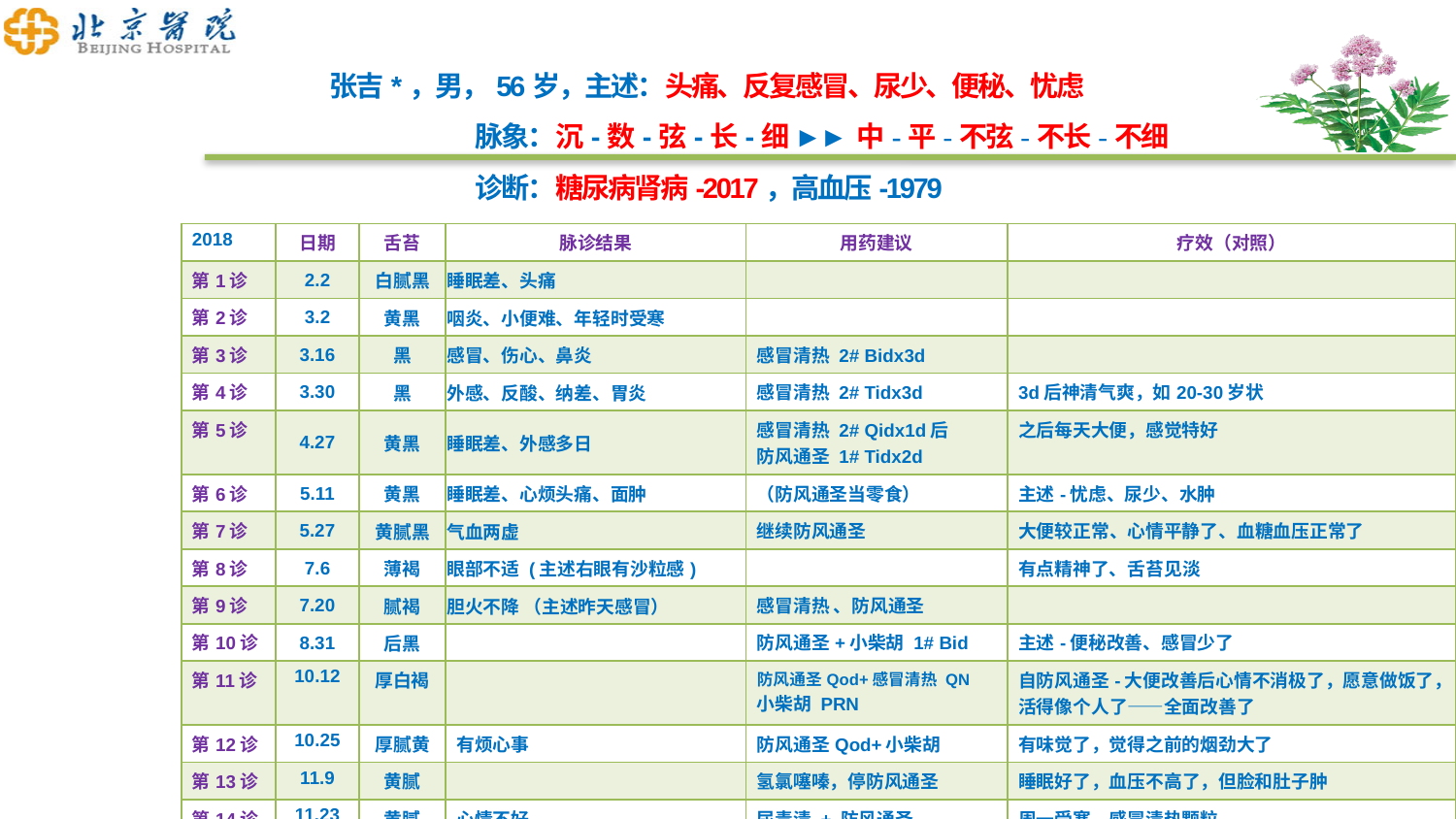

张吉*，男，56岁，主述：头痛、反复感冒、尿少、便秘、忧虑
	脉象：沉-数-弦-长-细 ►►  中-平-不弦-不长-不细
	诊断：糖尿病肾病-2017，高血压-1979
| 2018 | 日期 | 舌苔 | 脉诊结果 | 用药建议 | 疗效（对照） |
| --- | --- | --- | --- | --- | --- |
| 第1诊 | 2.2 | 白腻黑 | 睡眠差、头痛 |  |  |
| 第2诊 | 3.2 | 黄黑 | 咽炎、小便难、年轻时受寒 |  |  |
| 第3诊 | 3.16 | 黑 | 感冒、伤心、鼻炎 | 感冒清热 2# Bidx3d |  |
| 第4诊 | 3.30 | 黑 | 外感、反酸、纳差、胃炎 | 感冒清热 2# Tidx3d | 3d后神清气爽，如20-30岁状 |
| 第5诊 | 4.27 | 黄黑 | 睡眠差、外感多日 | 感冒清热 2# Qidx1d后 防风通圣 1# Tidx2d | 之后每天大便，感觉特好 |
| 第6诊 | 5.11 | 黄黑 | 睡眠差、心烦头痛、面肿 | （防风通圣当零食） | 主述-忧虑、尿少、水肿 |
| 第7诊 | 5.27 | 黄腻黑 | 气血两虚 | 继续防风通圣 | 大便较正常、心情平静了、血糖血压正常了 |
| 第8诊 | 7.6 | 薄褐 | 眼部不适 (主述右眼有沙粒感) |  | 有点精神了、舌苔见淡 |
| 第9诊 | 7.20 | 腻褐 | 胆火不降 （主述昨天感冒） | 感冒清热 、防风通圣 |  |
| 第10诊 | 8.31 | 后黑 |  | 防风通圣+小柴胡 1# Bid | 主述-便秘改善、感冒少了 |
| 第11诊 | 10.12 | 厚白褐 |  | 防风通圣Qod+感冒清热 QN 小柴胡 PRN | 自防风通圣-大便改善后心情不消极了，愿意做饭了，活得像个人了——全面改善了 |
| 第12诊 | 10.25 | 厚腻黄 | 有烦心事 | 防风通圣Qod+小柴胡 | 有味觉了，觉得之前的烟劲大了 |
| 第13诊 | 11.9 | 黄腻 |  | 氢氯噻嗪，停防风通圣 | 睡眠好了，血压不高了，但脸和肚子肿 |
| 第14诊 | 11.23 | 黄腻 | 心情不好 | 尿毒清 + 防风通圣 | 周一受寒，感冒清热颗粒 |